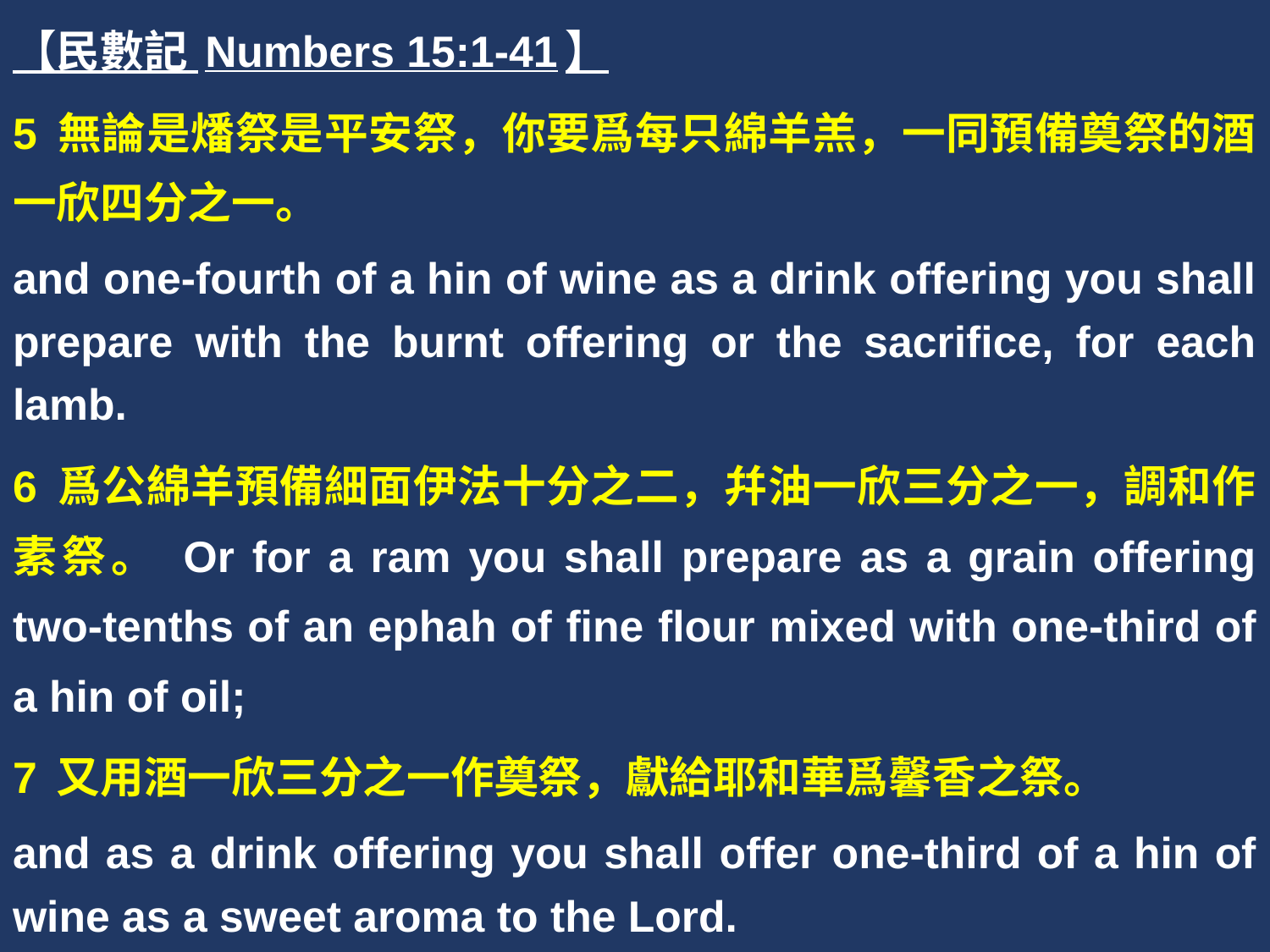

【民數記 Numbers 15:1-41】
5 無論是燔祭是平安祭，你要爲每只綿羊羔，一同預備奠祭的酒一欣四分之一。
and one-fourth of a hin of wine as a drink offering you shall prepare with the burnt offering or the sacrifice, for each lamb.
6 爲公綿羊預備細面伊法十分之二，幷油一欣三分之一，調和作素祭。 Or for a ram you shall prepare as a grain offering two-tenths of an ephah of fine flour mixed with one-third of a hin of oil;
7 又用酒一欣三分之一作奠祭，獻給耶和華爲馨香之祭。
and as a drink offering you shall offer one-third of a hin of wine as a sweet aroma to the Lord.